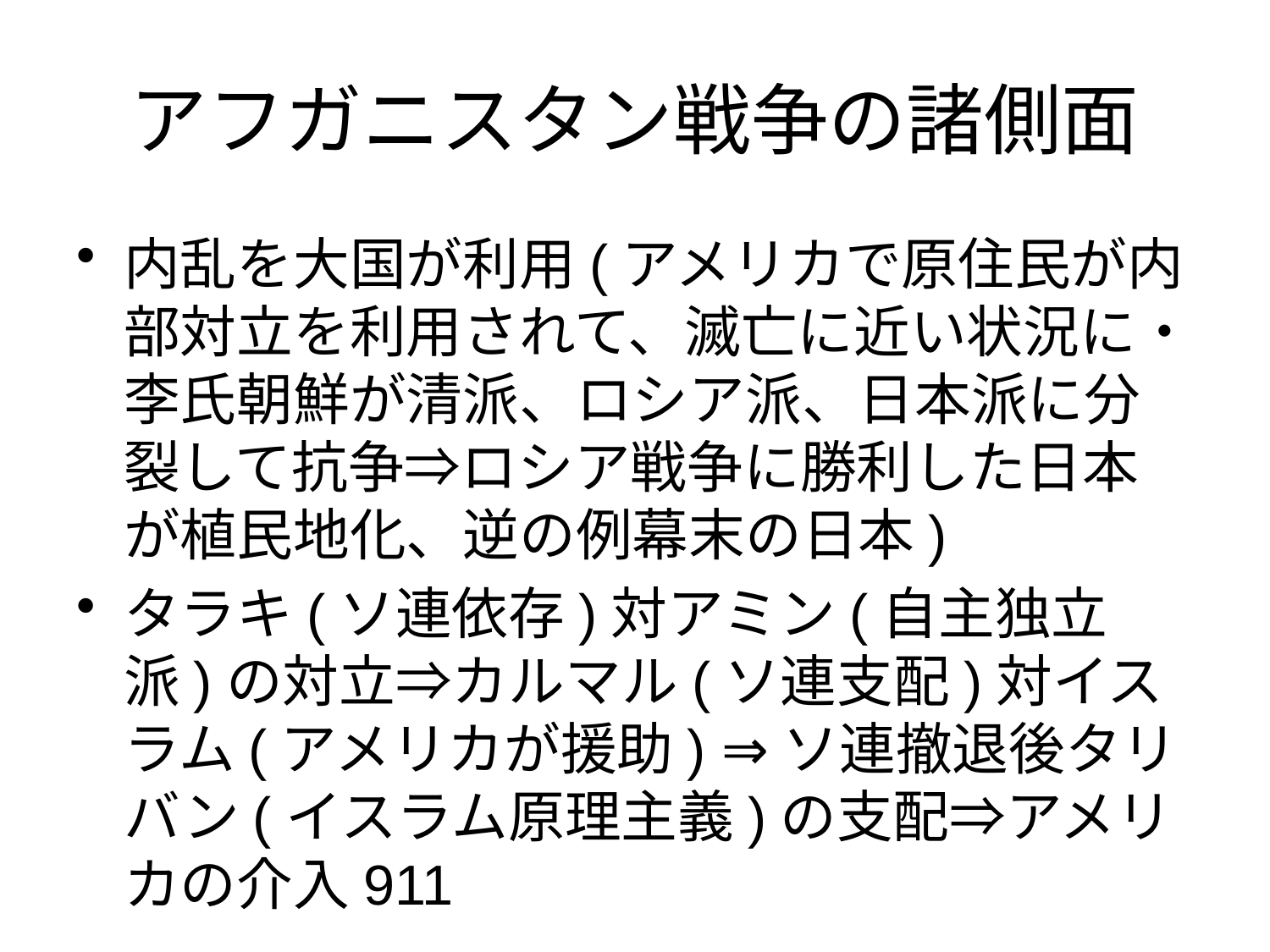

# アフガニスタン戦争の諸側面
内乱を大国が利用(アメリカで原住民が内部対立を利用されて、滅亡に近い状況に・李氏朝鮮が清派、ロシア派、日本派に分裂して抗争⇒ロシア戦争に勝利した日本が植民地化、逆の例幕末の日本)
タラキ(ソ連依存)対アミン(自主独立派)の対立⇒カルマル(ソ連支配)対イスラム(アメリカが援助) ⇒ソ連撤退後タリバン(イスラム原理主義)の支配⇒アメリカの介入911